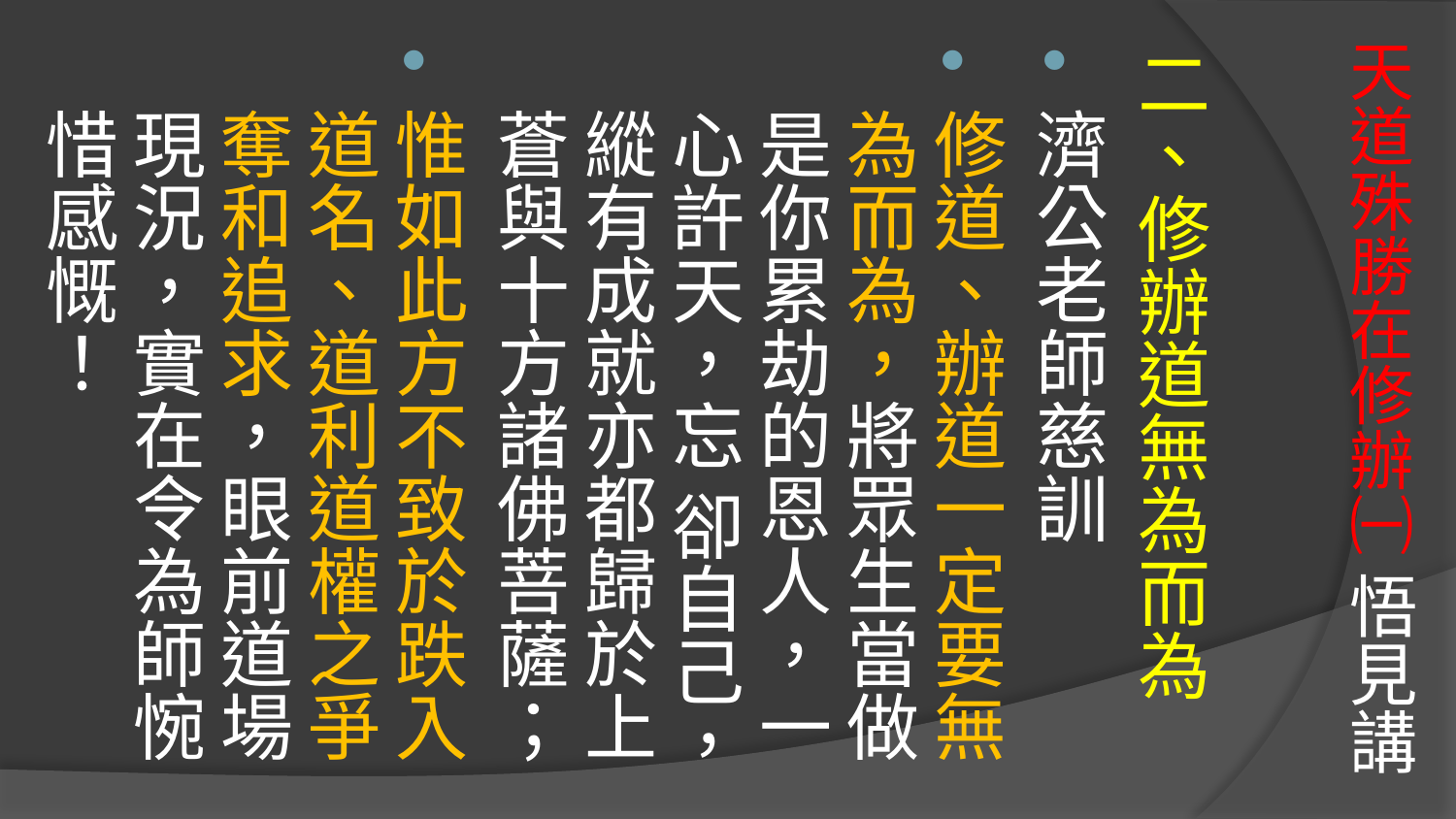

# 天道殊勝在修辦㈠ 悟見講
二、修辦道無為而為
濟公老師慈訓
修道、辦道一定要無為而為，將眾生當做是你累劫的恩人，一心許天，忘 卻自己，縱有成就亦都歸於上蒼與十方諸佛菩薩；
惟如此方不致於跌入道名、道利道權之爭奪和追求，眼前道場現況，實在令為師惋惜感慨！